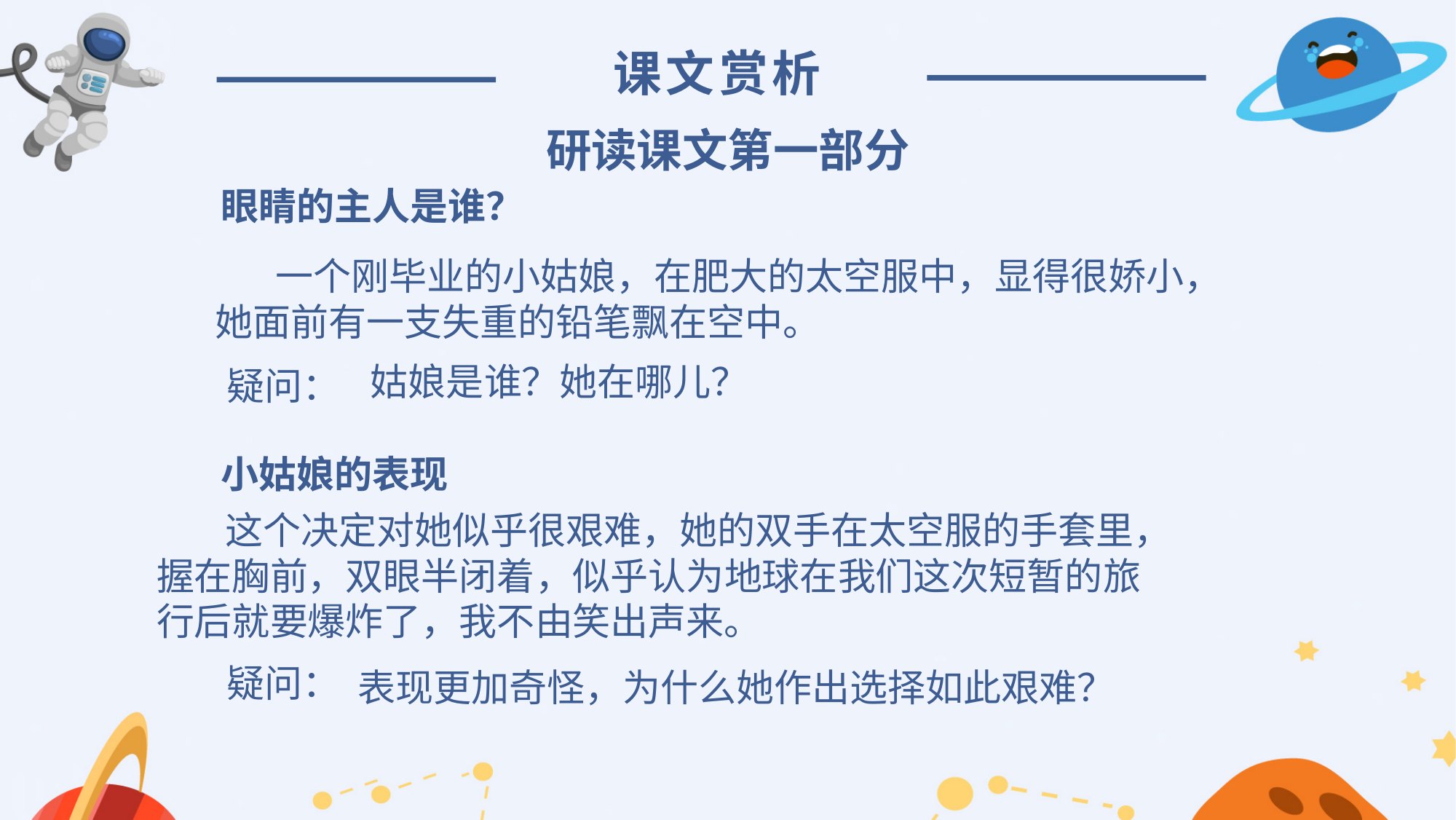

课文赏析

研读课文第一部分
眼睛的主人是谁？
      一个刚毕业的小姑娘，在肥大的太空服中，显得很娇小，她面前有一支失重的铅笔飘在空中。
姑娘是谁？她在哪儿？
疑问：
小姑娘的表现
       这个决定对她似乎很艰难，她的双手在太空服的手套里，握在胸前，双眼半闭着，似乎认为地球在我们这次短暂的旅行后就要爆炸了，我不由笑出声来。
疑问：
表现更加奇怪，为什么她作出选择如此艰难？